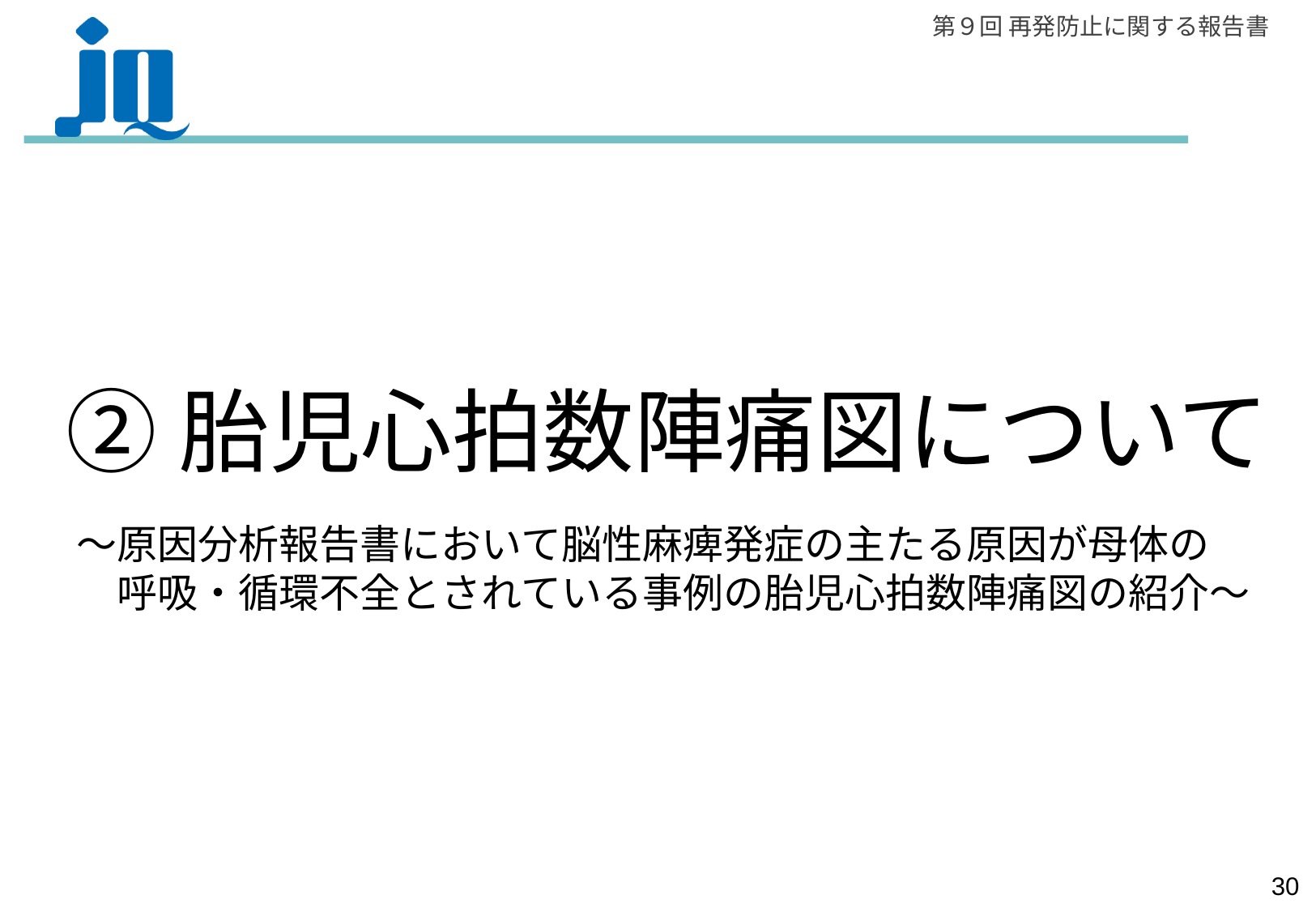

②胎児心拍数陣痛図について

～原因分析報告書において脳性麻痺発症の主たる原因が母体の
　呼吸・循環不全とされている事例の胎児心拍数陣痛図の紹介～
30